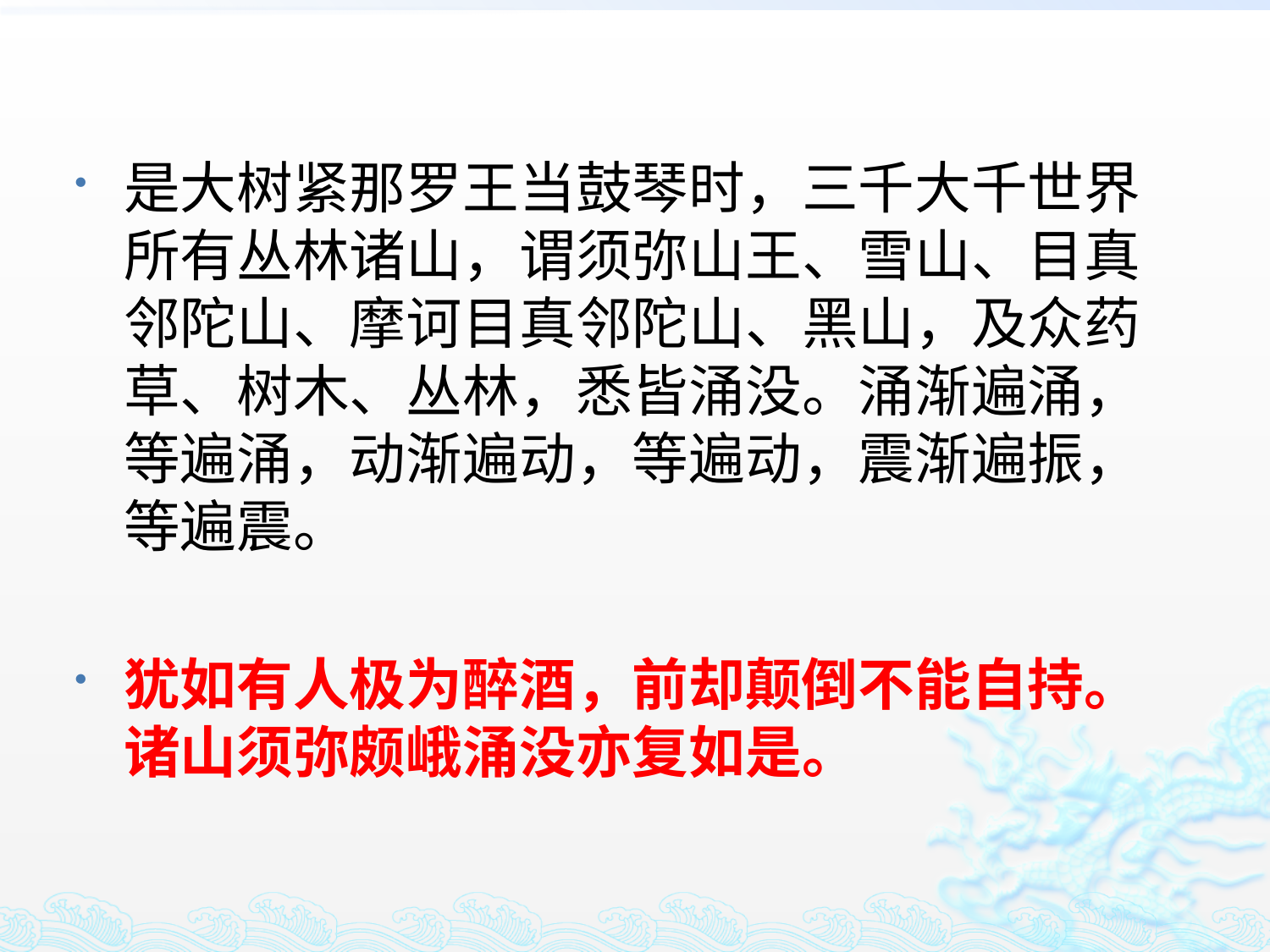

是大树紧那罗王当鼓琴时，三千大千世界所有丛林诸山，谓须弥山王、雪山、目真邻陀山、摩诃目真邻陀山、黑山，及众药草、树木、丛林，悉皆涌没。涌渐遍涌，等遍涌，动渐遍动，等遍动，震渐遍振，等遍震。

犹如有人极为醉酒，前却颠倒不能自持。诸山须弥颇峨涌没亦复如是。